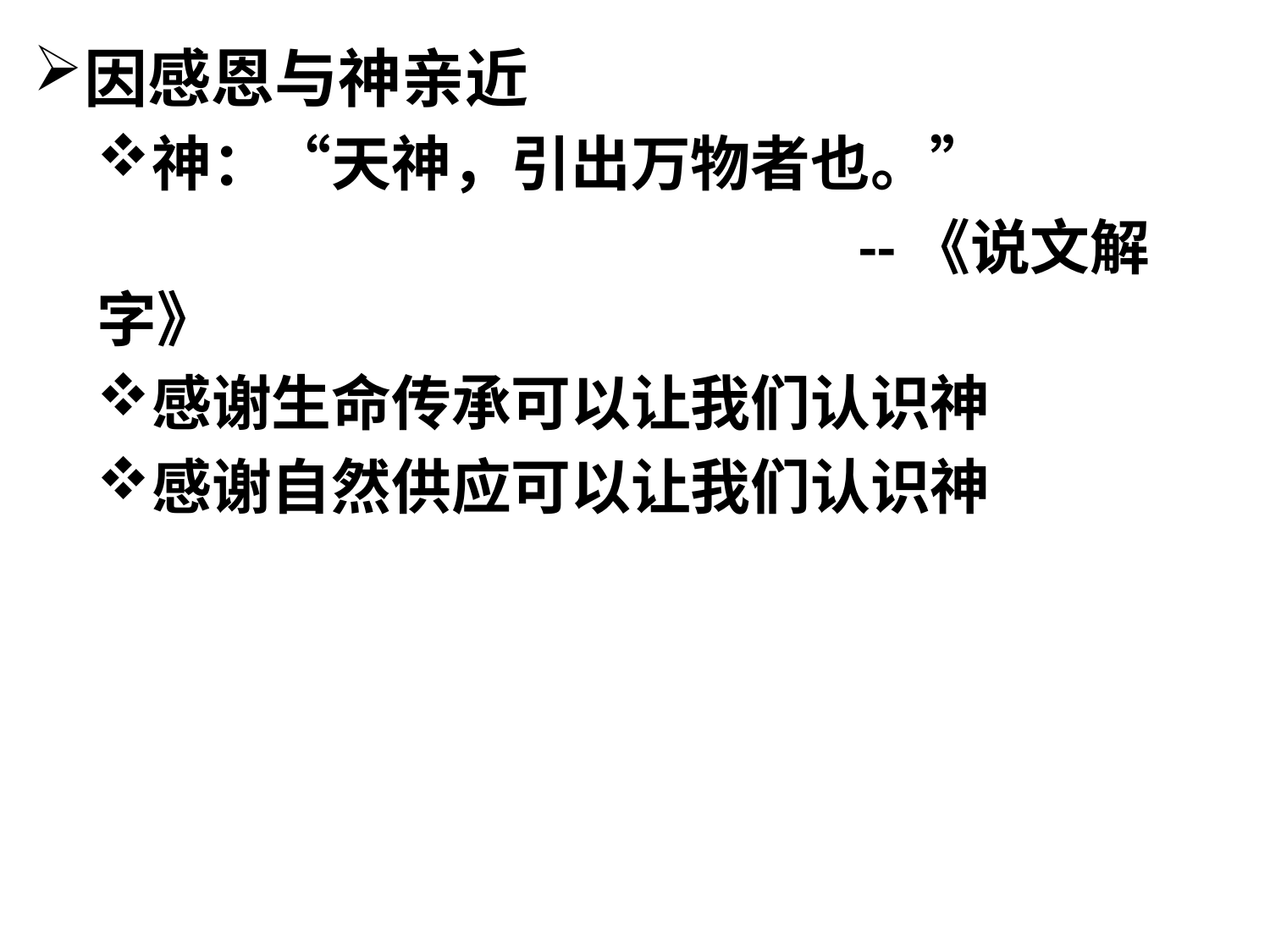

因感恩与神亲近
神：“天神，引出万物者也。”
						--《说文解字》
感谢生命传承可以让我们认识神
感谢自然供应可以让我们认识神